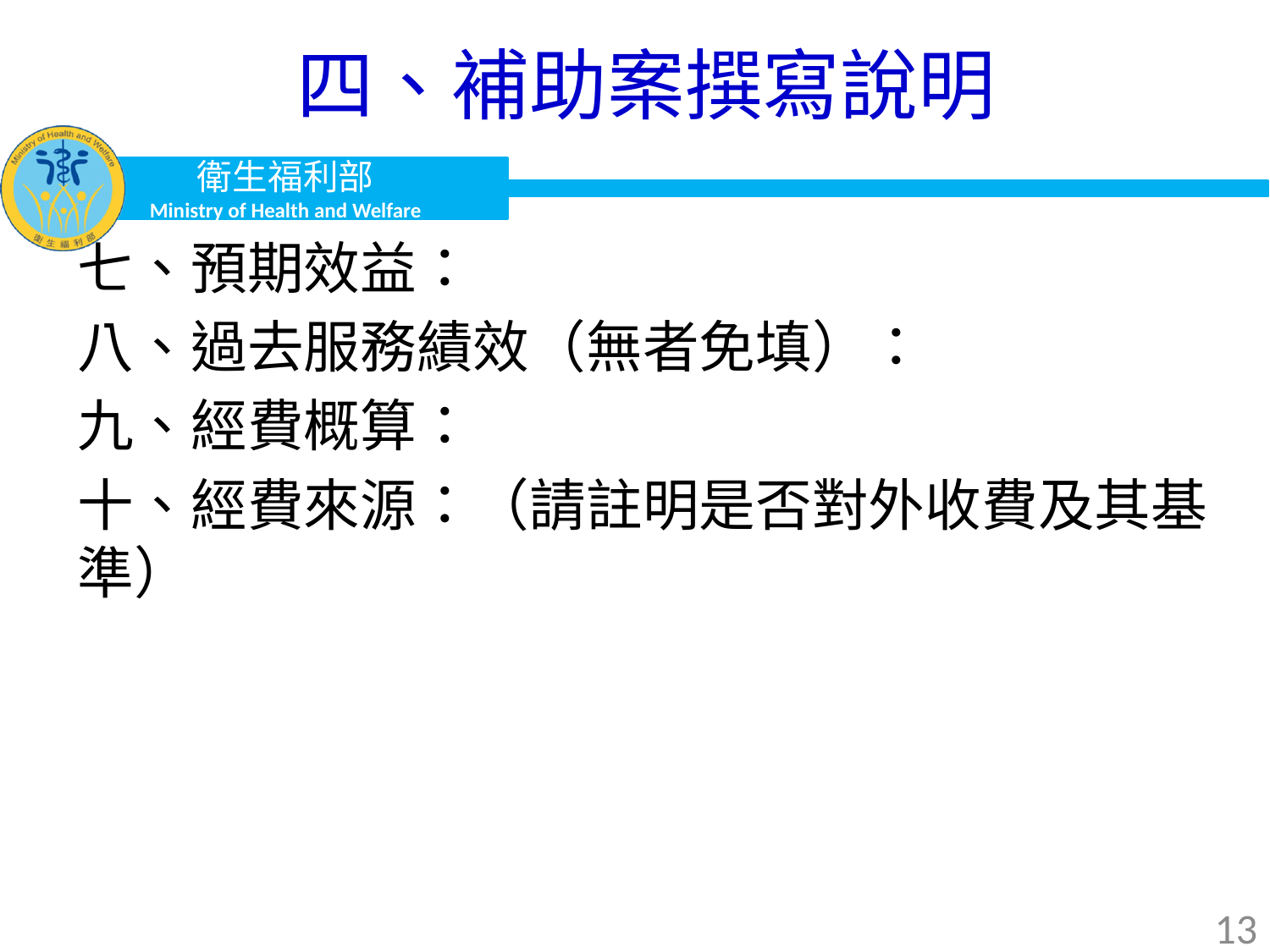

# 四、補助案撰寫說明
七、預期效益：
八、過去服務績效（無者免填）：
九、經費概算：
十、經費來源：（請註明是否對外收費及其基準）

13